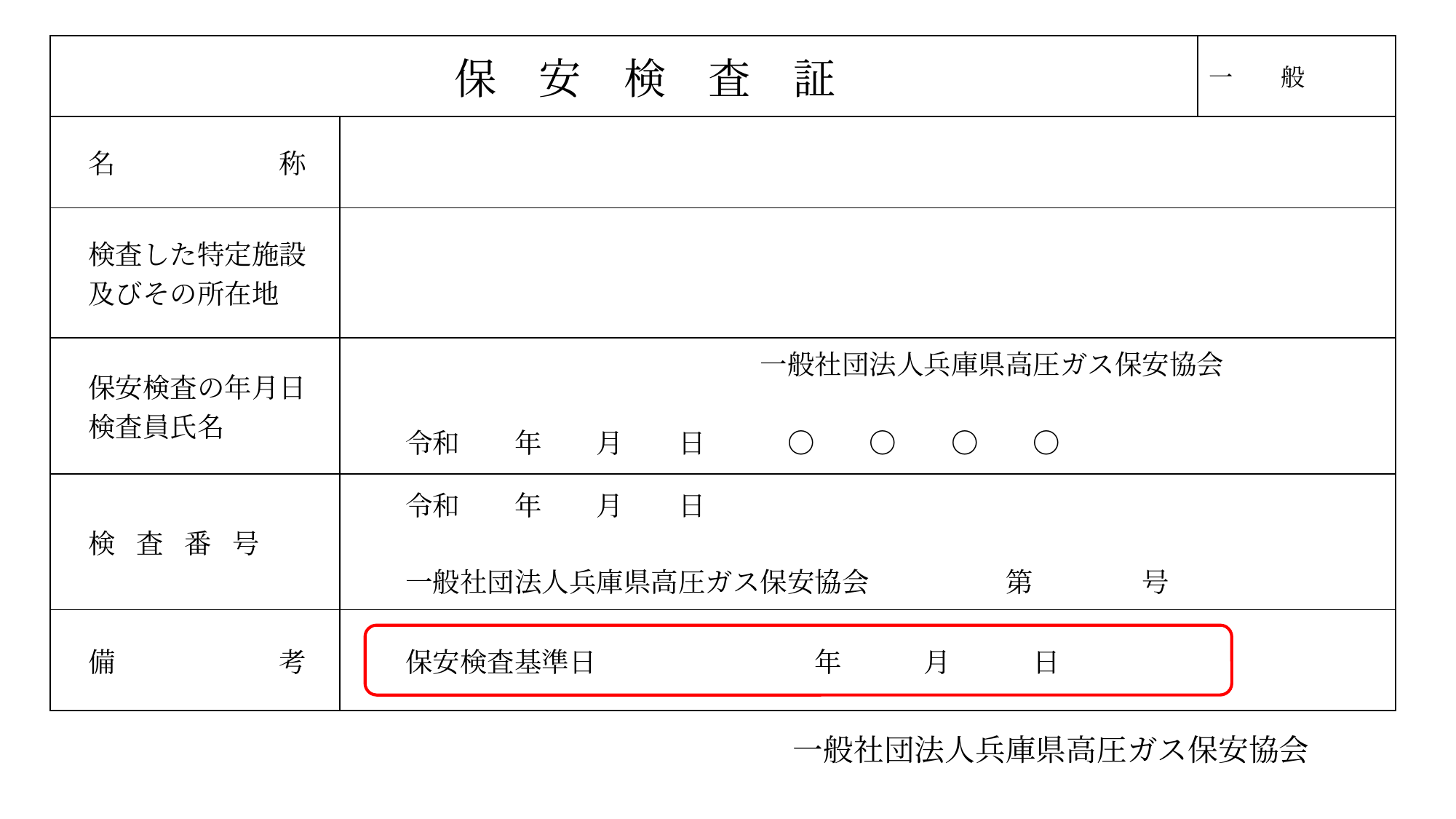

| 保　安　検　査　証 |  | 一　　般 |
| --- | --- | --- |
| 名　　　　　　称 |  |  |
| 検査した特定施設 　及びその所在地 |  |  |
| 保安検査の年月日 　検査員氏名 | 一般社団法人兵庫県高圧ガス保安協会　　 　 　　令和　　年　　月　　日　　　〇　　〇　　〇　　〇 |  |
| 検 査 番 号 | 令和　　年　　月　　日 　　一般社団法人兵庫県高圧ガス保安協会　　　　　第　　　　号 |  |
| 備　　　　　　考 | 保安検査基準日　　　　　　　　年　　　月　　　日 |  |

　　　一般社団法人兵庫県高圧ガス保安協会